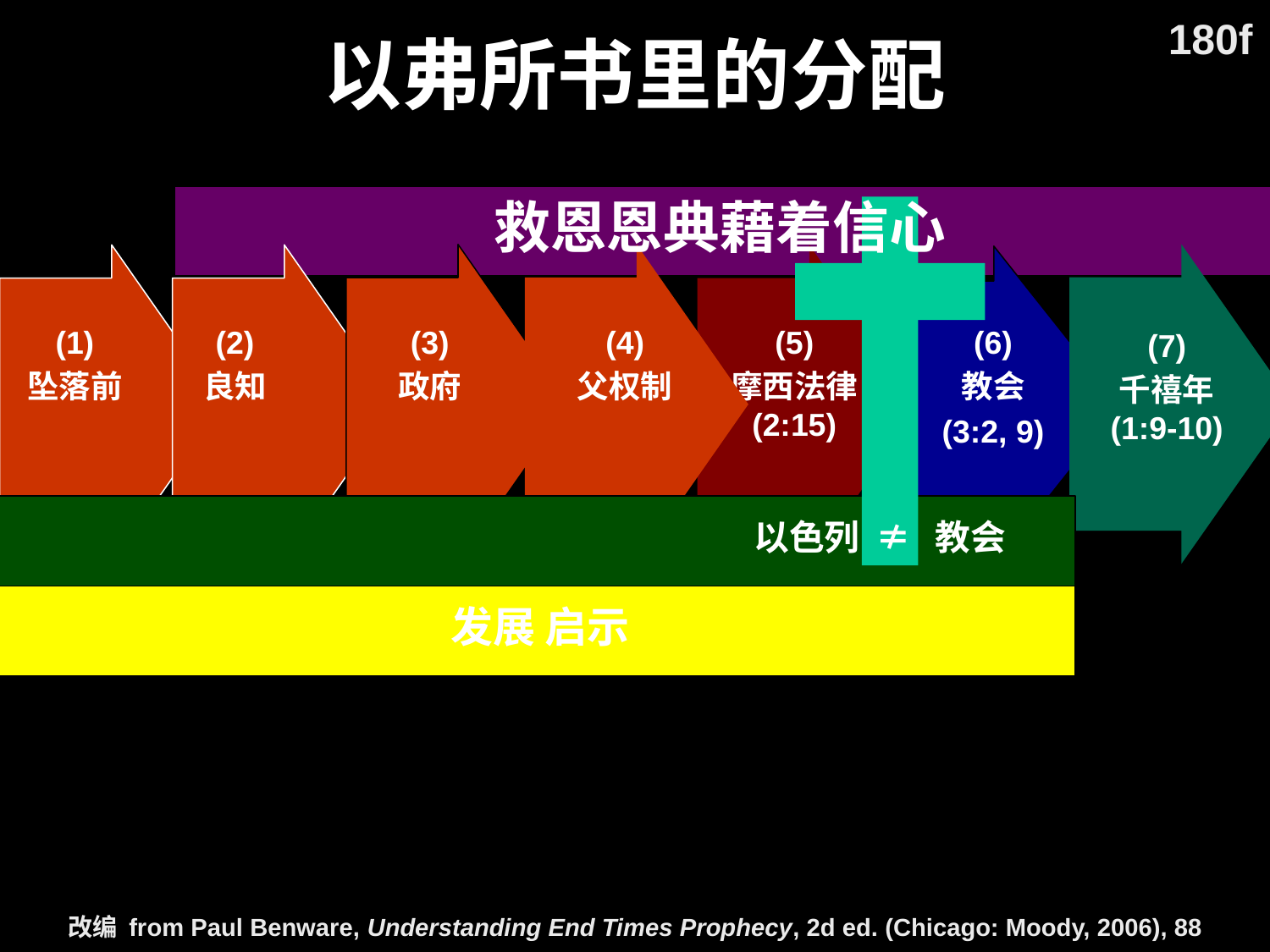

# 以弗所书里的分配
180f

救恩恩典藉着信心

(1)
坠落前

(2)
良知

(3)
政府

(4)
父权制

(5)
摩西法律
(2:15)

(6)
教会
(3:2, 9)

(7)
千禧年
(1:9-10)
以色列  ≠   教会

发展 启示

改编 from Paul Benware, Understanding End Times Prophecy, 2d ed. (Chicago: Moody, 2006), 88